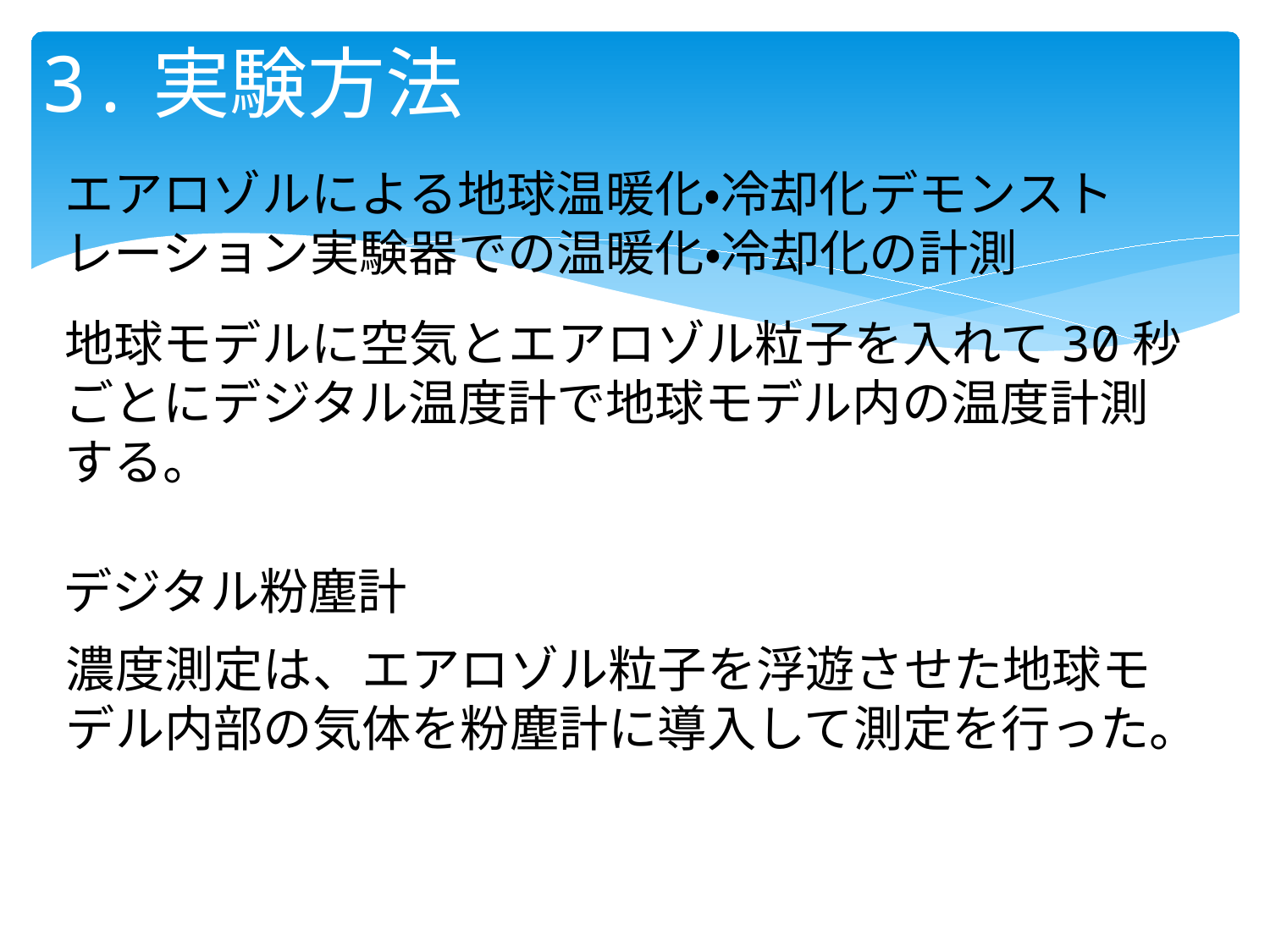

# 3.実験方法
エアロゾルによる地球温暖化・冷却化デモンストレーション実験器での温暖化・冷却化の計測
地球モデルに空気とエアロゾル粒子を入れて30秒ごとにデジタル温度計で地球モデル内の温度計測する。
デジタル粉塵計

濃度測定は、エアロゾル粒子を浮遊させた地球モデル内部の気体を粉塵計に導入して測定を行った。